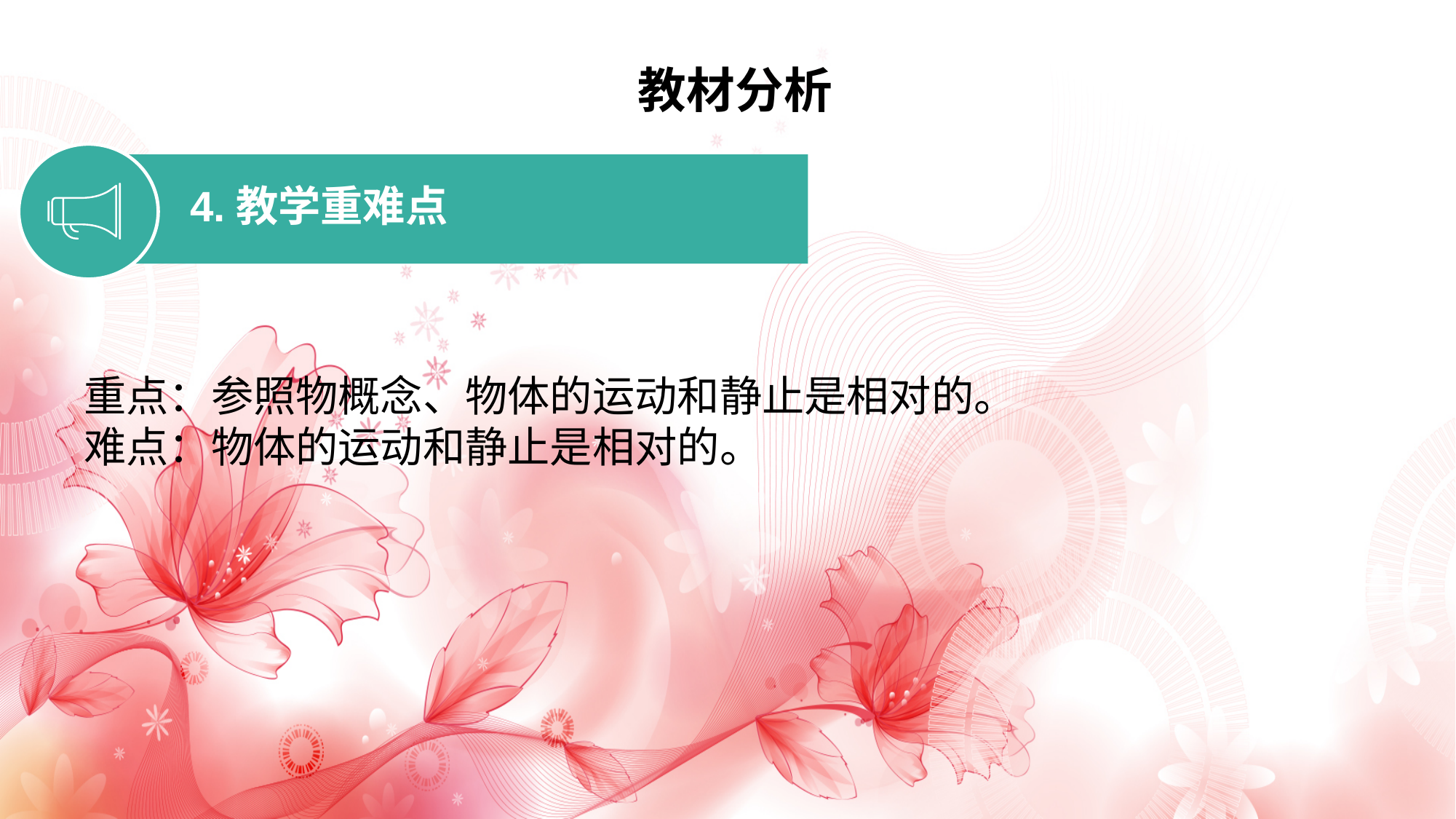

教材分析

4.教学重难点
重点：参照物概念、物体的运动和静止是相对的。
难点：物体的运动和静止是相对的。